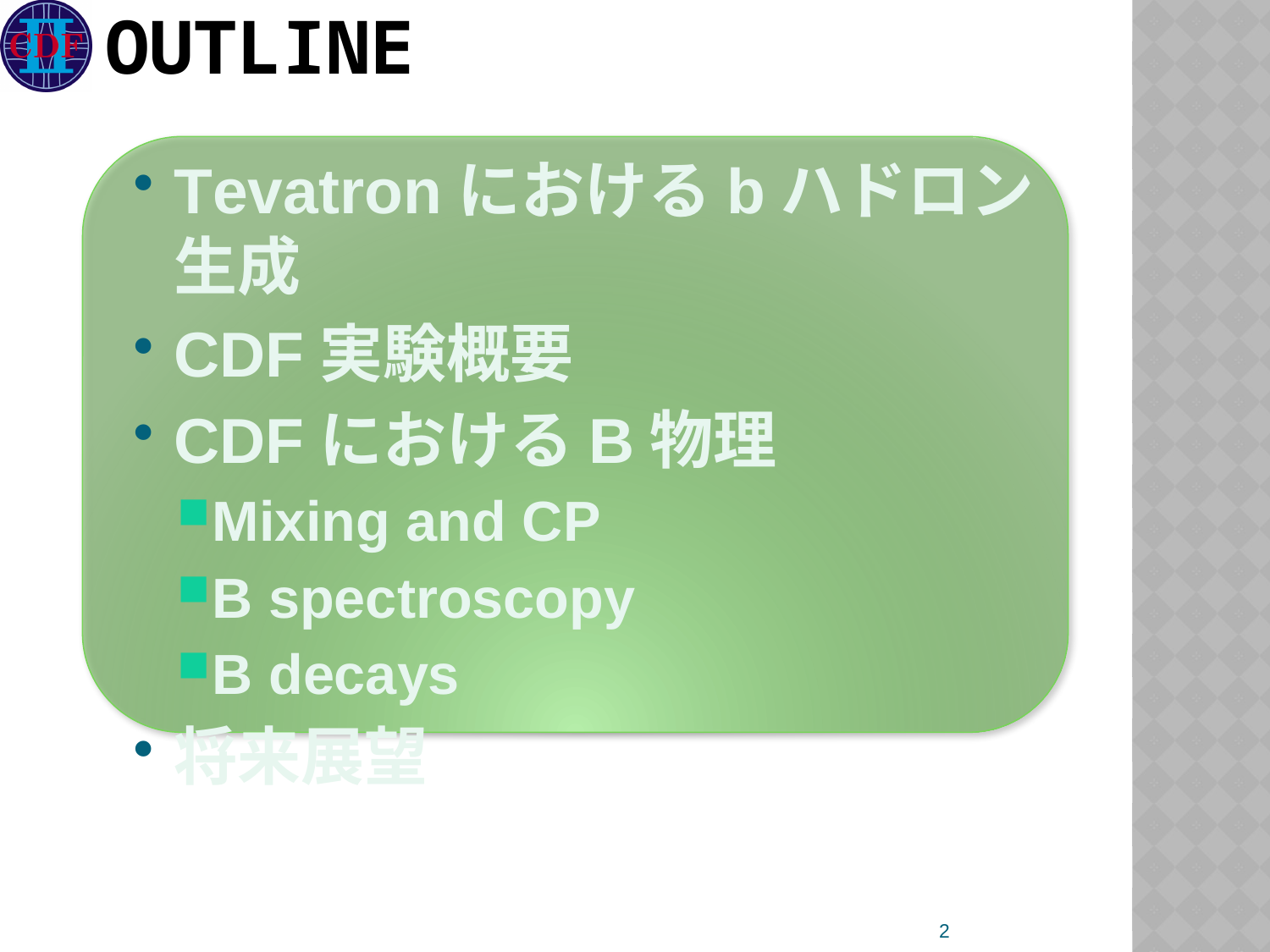

# OUTLINE

Tevatronにおけるbハドロン生成
CDF実験概要
CDFにおけるB物理
Mixing and CP
B spectroscopy
B decays
将来展望

2